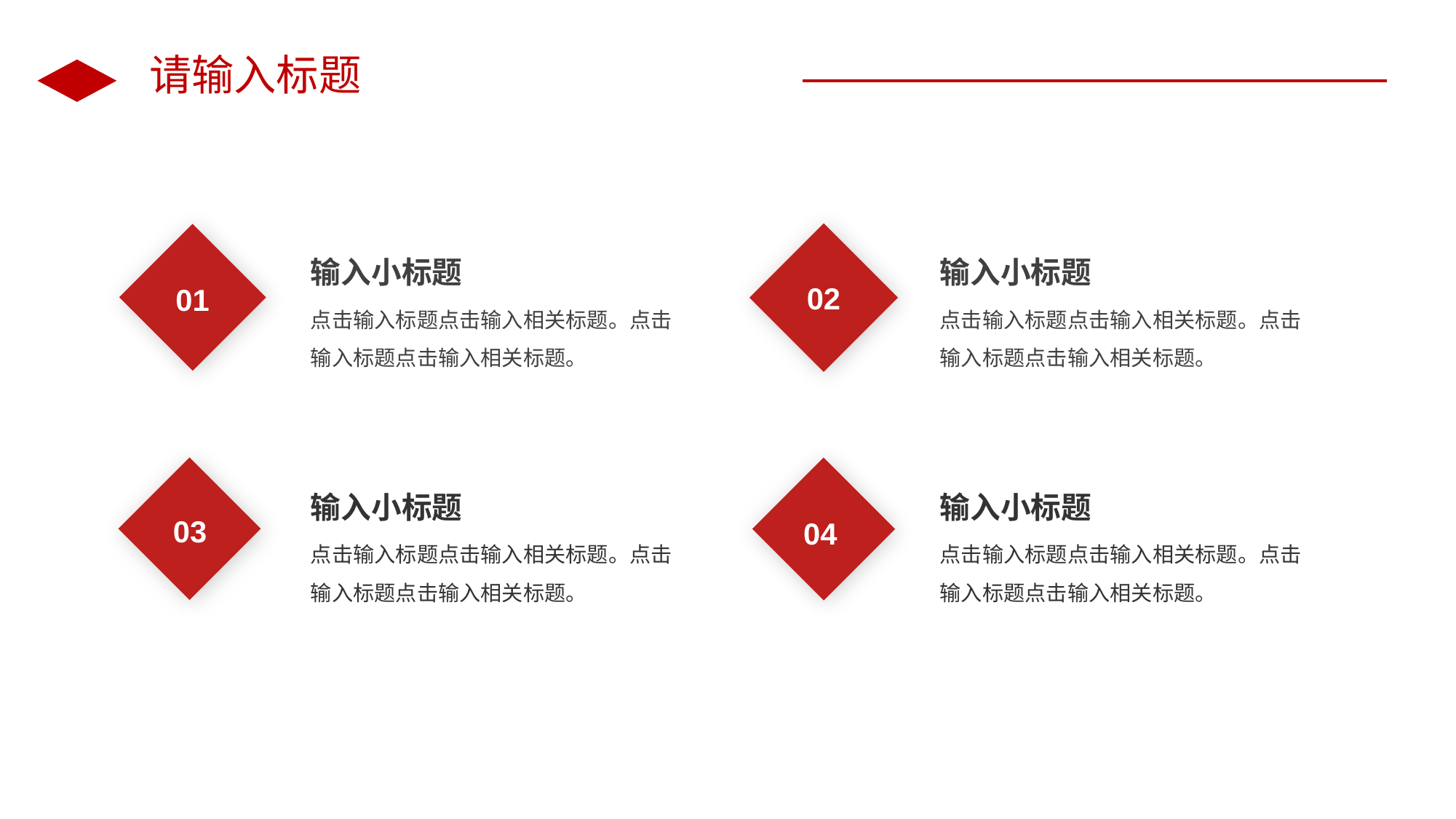

请输入标题

输入小标题
点击输入标题点击输入相关标题。点击输入标题点击输入相关标题。

输入小标题
点击输入标题点击输入相关标题。点击输入标题点击输入相关标题。
02
01

输入小标题
点击输入标题点击输入相关标题。点击输入标题点击输入相关标题。

输入小标题
点击输入标题点击输入相关标题。点击输入标题点击输入相关标题。
03
04